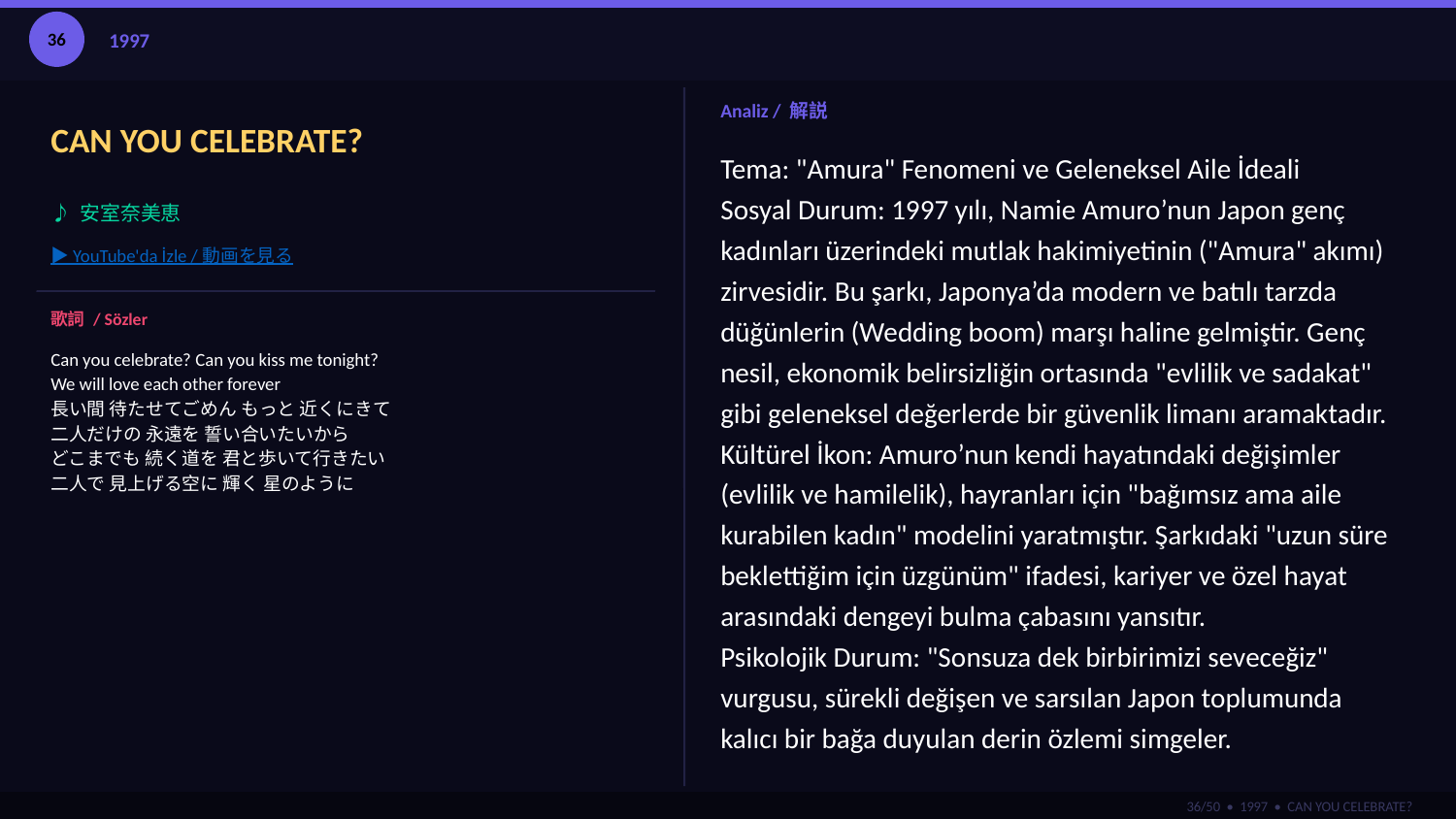

36
1997
CAN YOU CELEBRATE?

Analiz / 解説
Tema: "Amura" Fenomeni ve Geleneksel Aile İdeali
Sosyal Durum: 1997 yılı, Namie Amuro’nun Japon genç kadınları üzerindeki mutlak hakimiyetinin ("Amura" akımı) zirvesidir. Bu şarkı, Japonya’da modern ve batılı tarzda düğünlerin (Wedding boom) marşı haline gelmiştir. Genç nesil, ekonomik belirsizliğin ortasında "evlilik ve sadakat" gibi geleneksel değerlerde bir güvenlik limanı aramaktadır.
Kültürel İkon: Amuro’nun kendi hayatındaki değişimler (evlilik ve hamilelik), hayranları için "bağımsız ama aile kurabilen kadın" modelini yaratmıştır. Şarkıdaki "uzun süre beklettiğim için üzgünüm" ifadesi, kariyer ve özel hayat arasındaki dengeyi bulma çabasını yansıtır.
Psikolojik Durum: "Sonsuza dek birbirimizi seveceğiz" vurgusu, sürekli değişen ve sarsılan Japon toplumunda kalıcı bir bağa duyulan derin özlemi simgeler.
♪ 安室奈美恵
▶ YouTube'da İzle / 動画を見る

歌詞 / Sözler
Can you celebrate? Can you kiss me tonight?
We will love each other forever
長い間 待たせてごめん もっと 近くにきて
二人だけの 永遠を 誓い合いたいから
どこまでも 続く道を 君と歩いて行きたい
二人で 見上げる空に 輝く 星のように

36/50  •  1997  •  CAN YOU CELEBRATE?